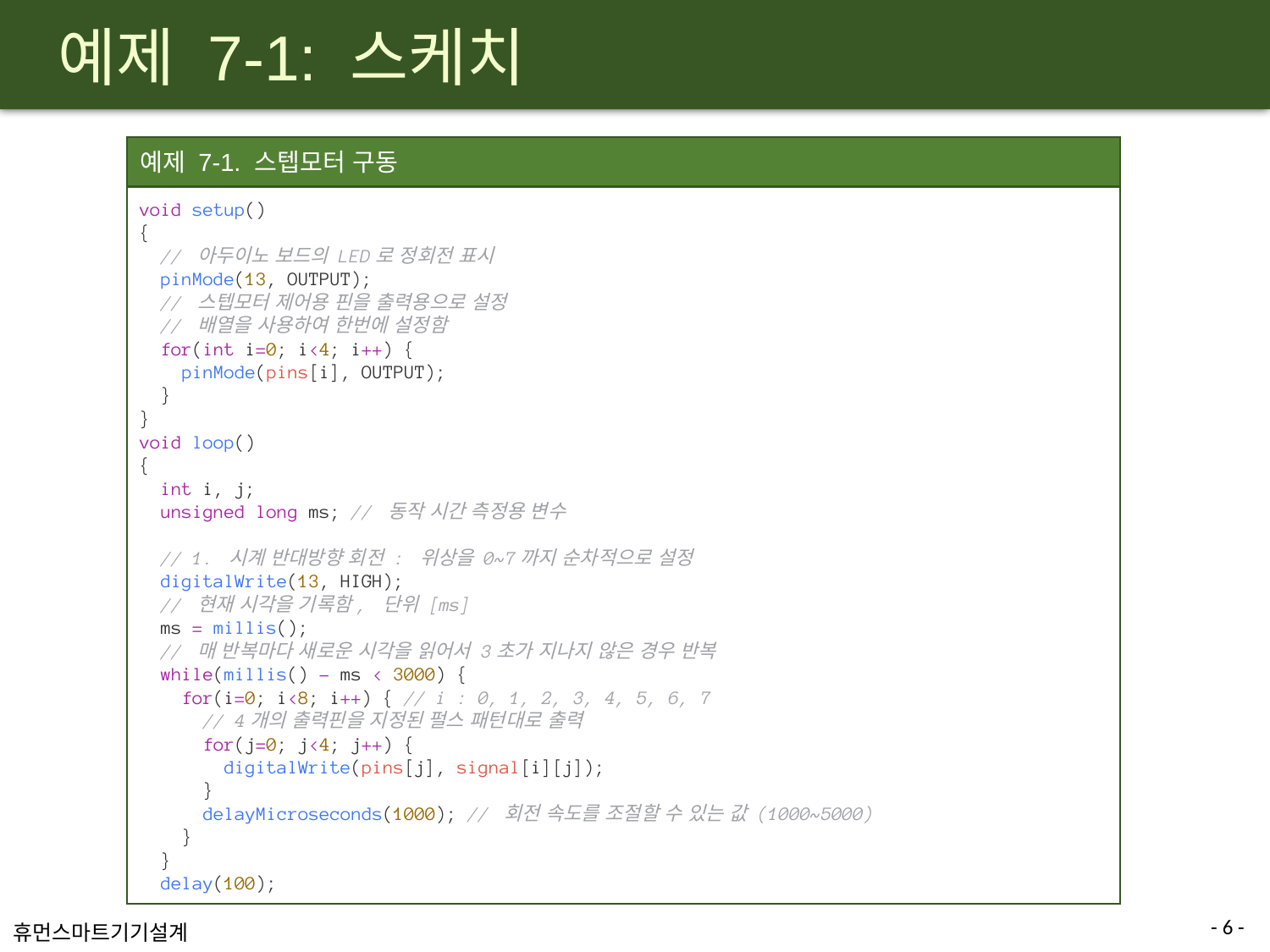

# 예제 7-1: 스케치
예제 7-1. 스텝모터 구동
void setup()
{
  // 아두이노 보드의 LED로 정회전 표시
  pinMode(13, OUTPUT);
  // 스텝모터 제어용 핀을 출력용으로 설정
  // 배열을 사용하여 한번에 설정함
  for(int i=0; i<4; i++) {
    pinMode(pins[i], OUTPUT);
  }
}
void loop()
{
  int i, j;
  unsigned long ms; // 동작 시간 측정용 변수
  // 1. 시계 반대방향 회전 : 위상을 0~7까지 순차적으로 설정
  digitalWrite(13, HIGH);
  // 현재 시각을 기록함, 단위 [ms]
  ms = millis();
  // 매 반복마다 새로운 시각을 읽어서 3초가 지나지 않은 경우 반복
  while(millis() - ms < 3000) {
    for(i=0; i<8; i++) { // i : 0, 1, 2, 3, 4, 5, 6, 7
      // 4개의 출력핀을 지정된 펄스 패턴대로 출력
      for(j=0; j<4; j++) {
        digitalWrite(pins[j], signal[i][j]);
      }
      delayMicroseconds(1000); // 회전 속도를 조절할 수 있는 값 (1000~5000)
    }
  }
  delay(100);
- 6 -